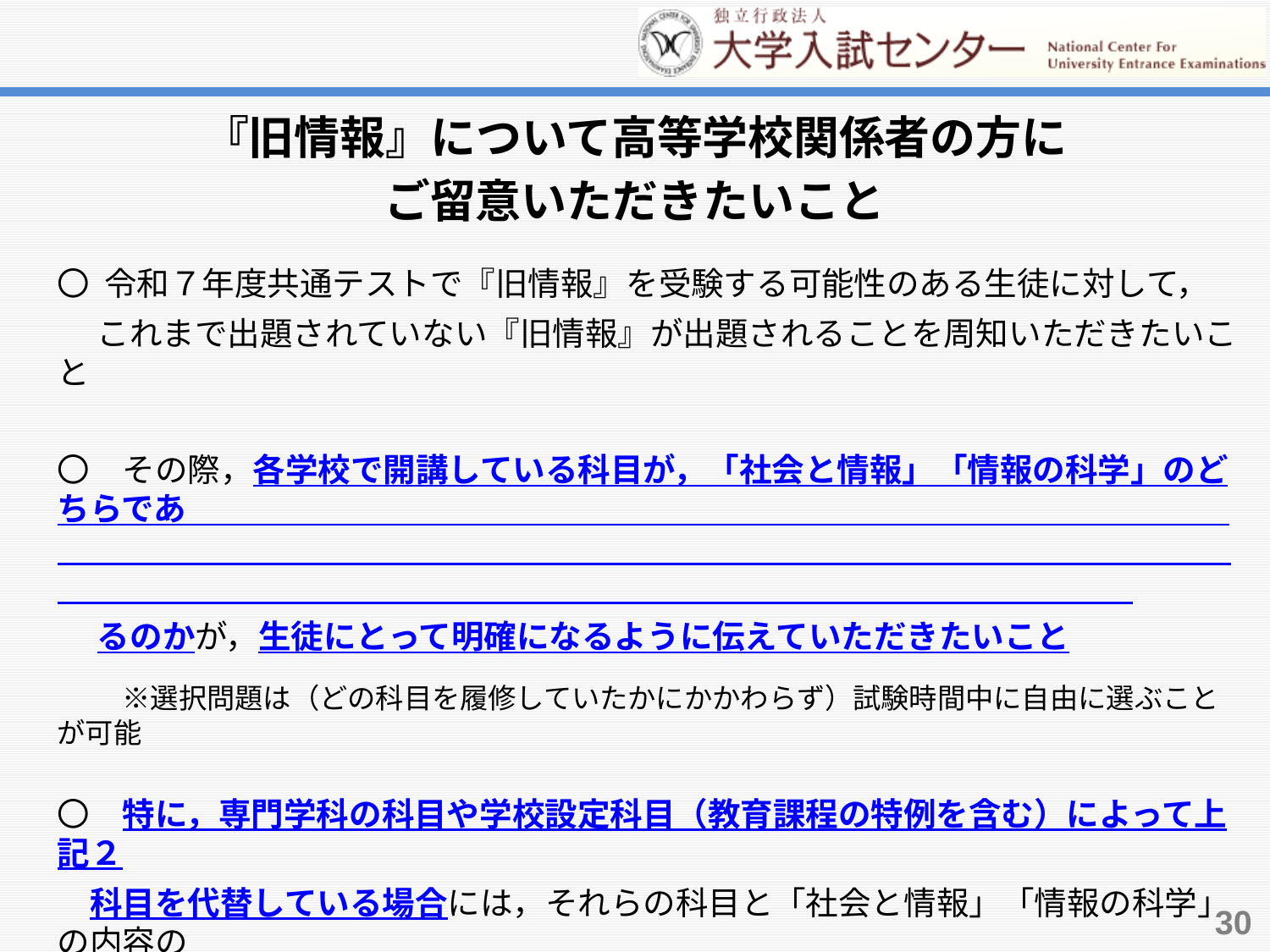

『旧情報』について高等学校関係者の方に
ご留意いただきたいこと
〇  令和７年度共通テストで『旧情報』を受験する可能性のある生徒に対して，
　 これまで出題されていない『旧情報』が出題されることを周知いただきたいこと

〇　その際，各学校で開講している科目が，「社会と情報」「情報の科学」のどちらであ
　 るのかが，生徒にとって明確になるように伝えていただきたいこと
　　※選択問題は（どの科目を履修していたかにかかわらず）試験時間中に自由に選ぶことが可能

〇　特に，専門学科の科目や学校設定科目（教育課程の特例を含む）によって上記２
　科目を代替している場合には，それらの科目と「社会と情報」「情報の科学」の内容の
　対応関係について，十分なご説明をいただきたいこと

※　大学入試センターや大学等では，高校での履修内容について，受験者から質問を頂
　いても回答ができません。
30